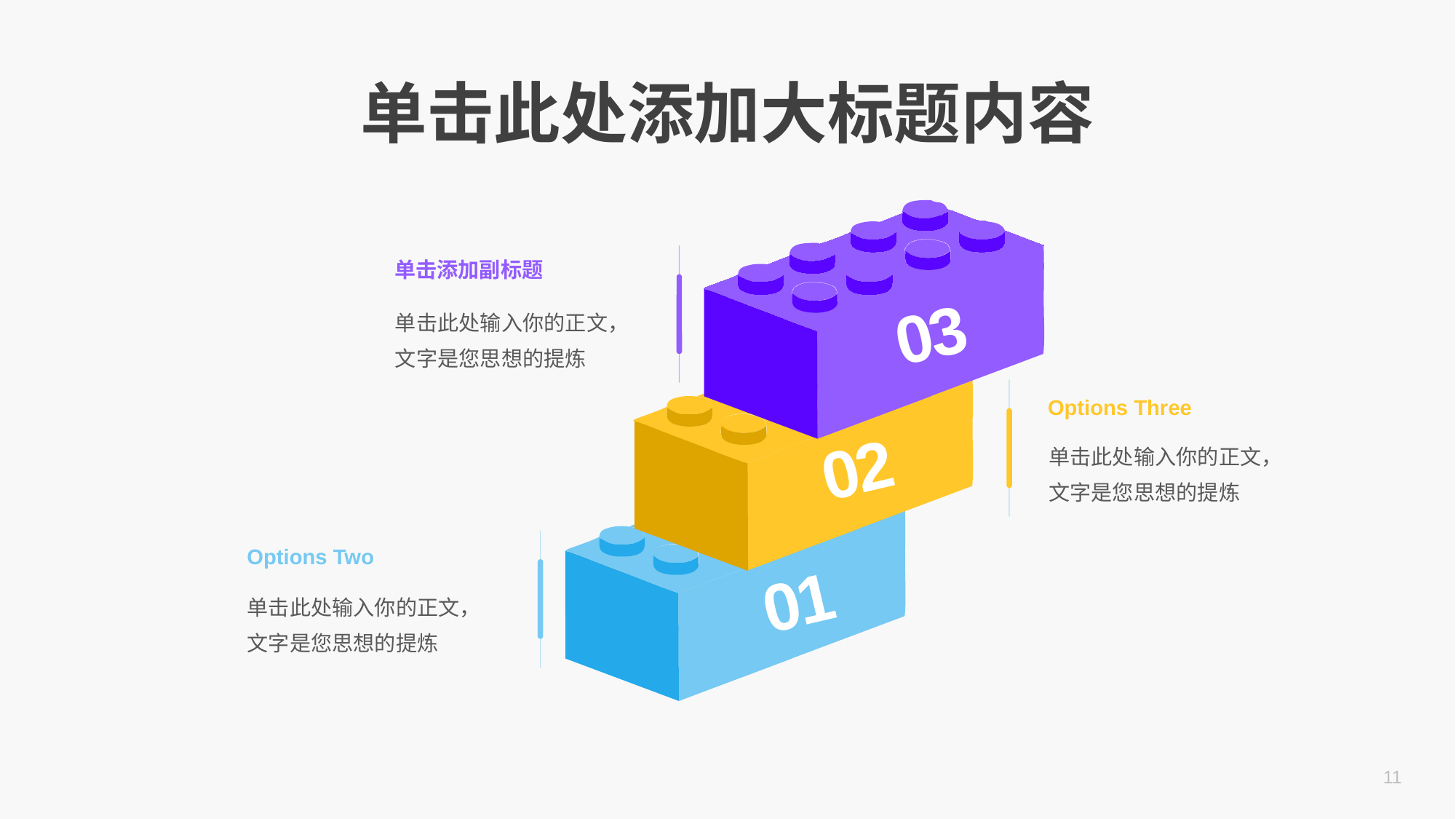

单击此处添加大标题内容

单击添加副标题

单击此处输入你的正文，文字是您思想的提炼
Options Three

单击此处输入你的正文，文字是您思想的提炼
Options Two

单击此处输入你的正文，文字是您思想的提炼
03
02
01